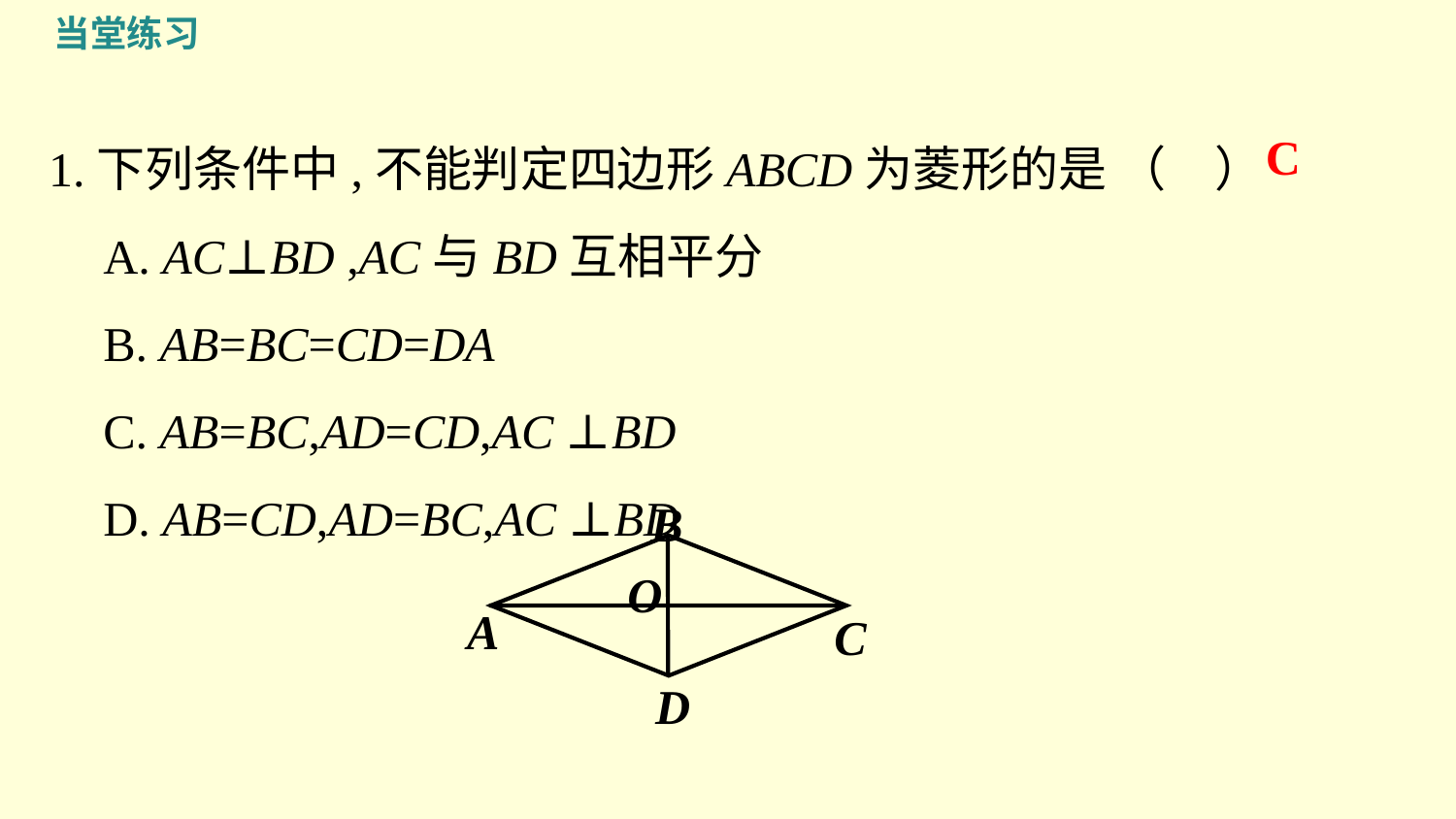

当堂练习
1.下列条件中,不能判定四边形ABCD为菱形的是 （　）
	A. AC⊥BD ,AC与BD互相平分
	B. AB=BC=CD=DA
	C. AB=BC,AD=CD,AC ⊥BD
	D. AB=CD,AD=BC,AC ⊥BD
C
B

O
A
C

D